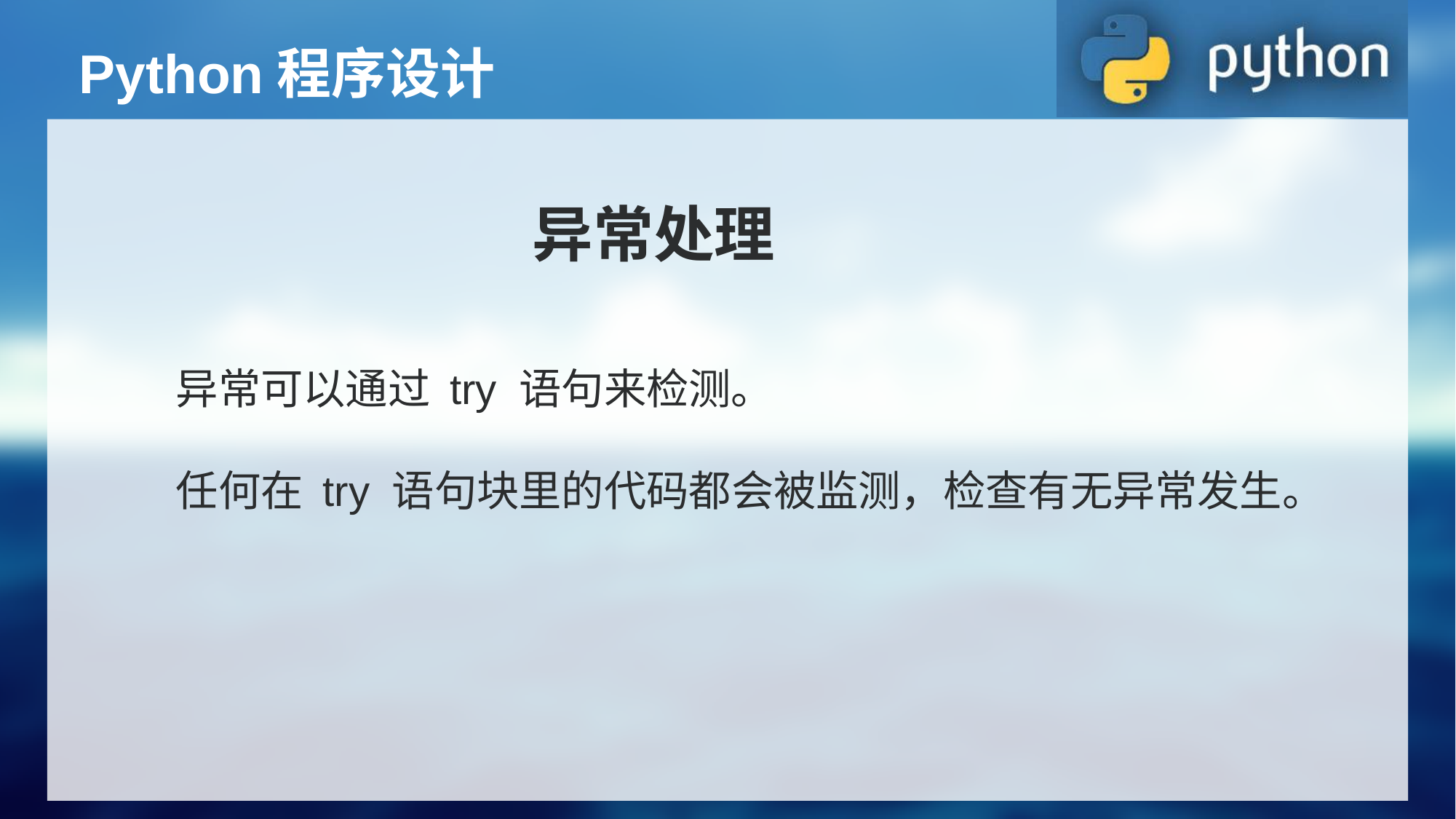

Python程序设计
异常处理
异常可以通过 try 语句来检测。

任何在 try 语句块里的代码都会被监测，检查有无异常发生。